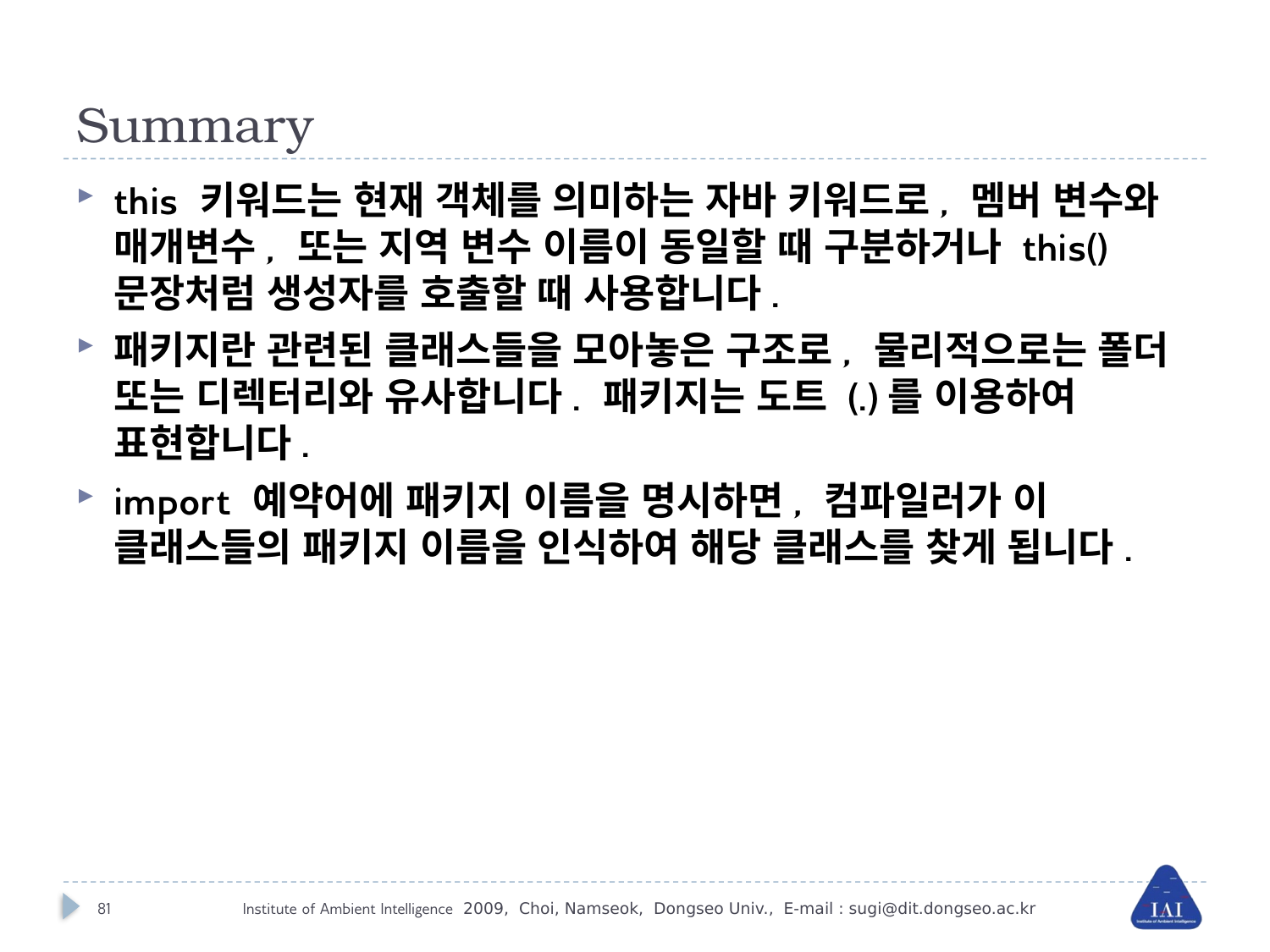

# Summary
this 키워드는 현재 객체를 의미하는 자바 키워드로, 멤버 변수와 매개변수, 또는 지역 변수 이름이 동일할 때 구분하거나 this() 문장처럼 생성자를 호출할 때 사용합니다.
패키지란 관련된 클래스들을 모아놓은 구조로, 물리적으로는 폴더 또는 디렉터리와 유사합니다. 패키지는 도트 (.)를 이용하여 표현합니다.
import 예약어에 패키지 이름을 명시하면, 컴파일러가 이 클래스들의 패키지 이름을 인식하여 해당 클래스를 찾게 됩니다.